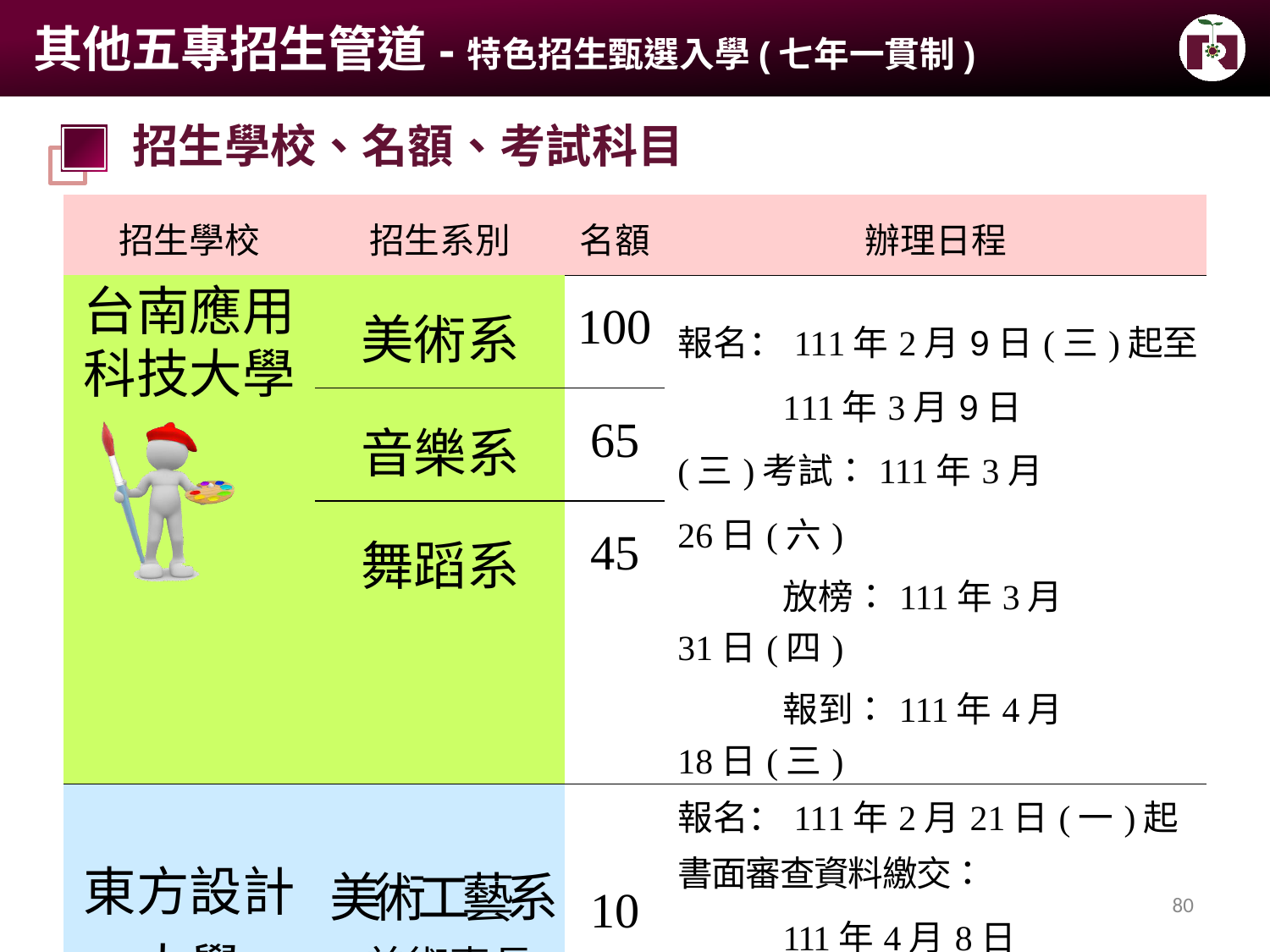

# 其他五專招生管道-特色招生甄選入學(七年一貫制)
招生學校、名額、考試科目

| 招生學校 | 招生系別 | 名額 | 辦理日程 |
| --- | --- | --- | --- |
| 台南應用 科技大學 | 美術系 | 100 | 報名：111年2月9日(三)起至 111年3月9日(三)考試：111年3月26日(六) 放榜：111年3月31日(四) 報到：111年4月18日(三) |
|  | 音樂系 | 65 |  |
|  | 舞蹈系 | 45 |  |
| 東方設計 大學 | 美術工藝系 (美術專長) | 10 | 報名：111年2月21日(一)起 書面審查資料繳交： 111年4月8日(五)前 放榜：111年4月20日(三) 報到：111年6月15日(三)前 |

80